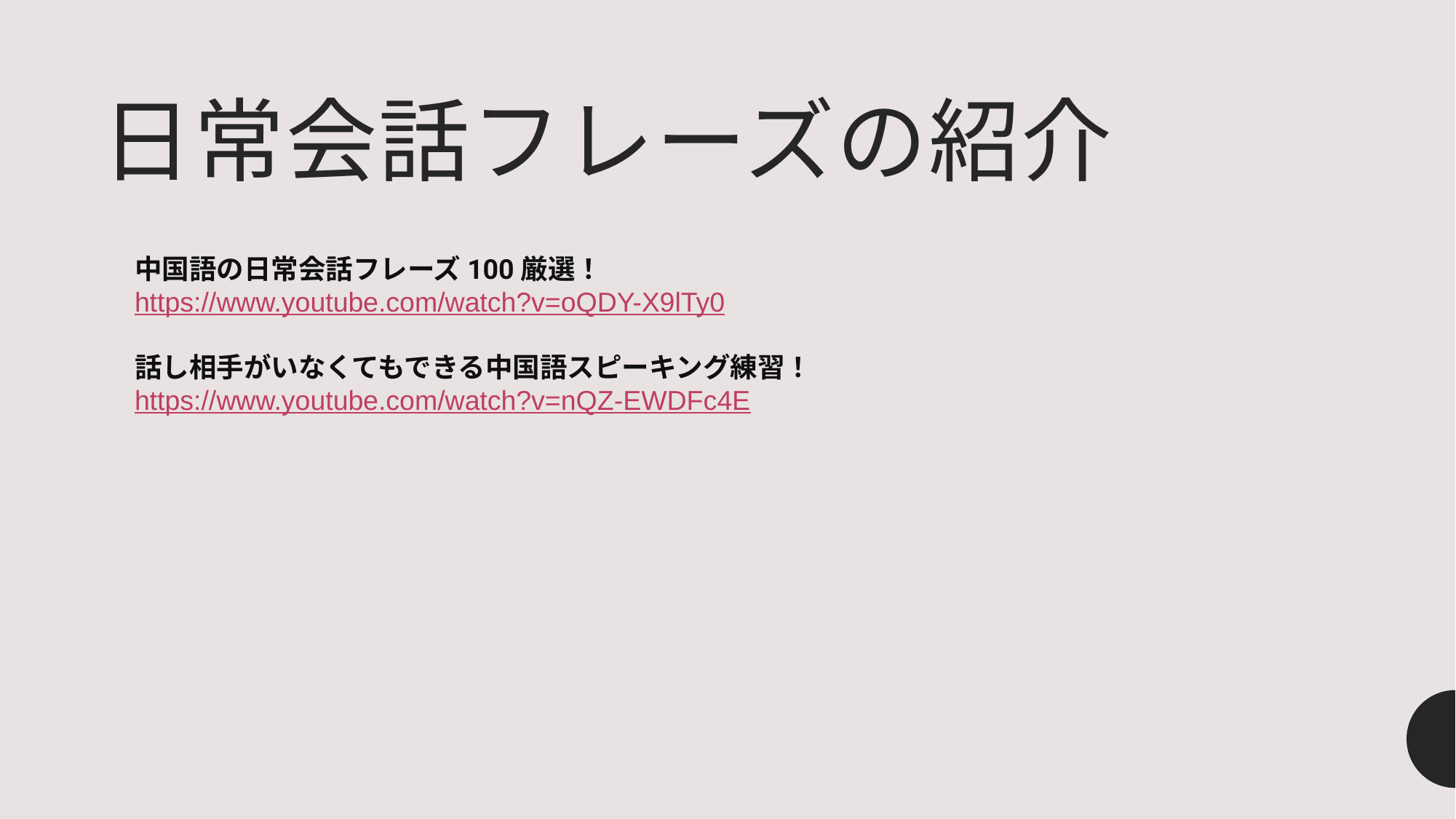

# 日常会話フレーズの紹介
中国語の日常会話フレーズ100厳選！
https://www.youtube.com/watch?v=oQDY-X9lTy0

話し相手がいなくてもできる中国語スピーキング練習！
https://www.youtube.com/watch?v=nQZ-EWDFc4E